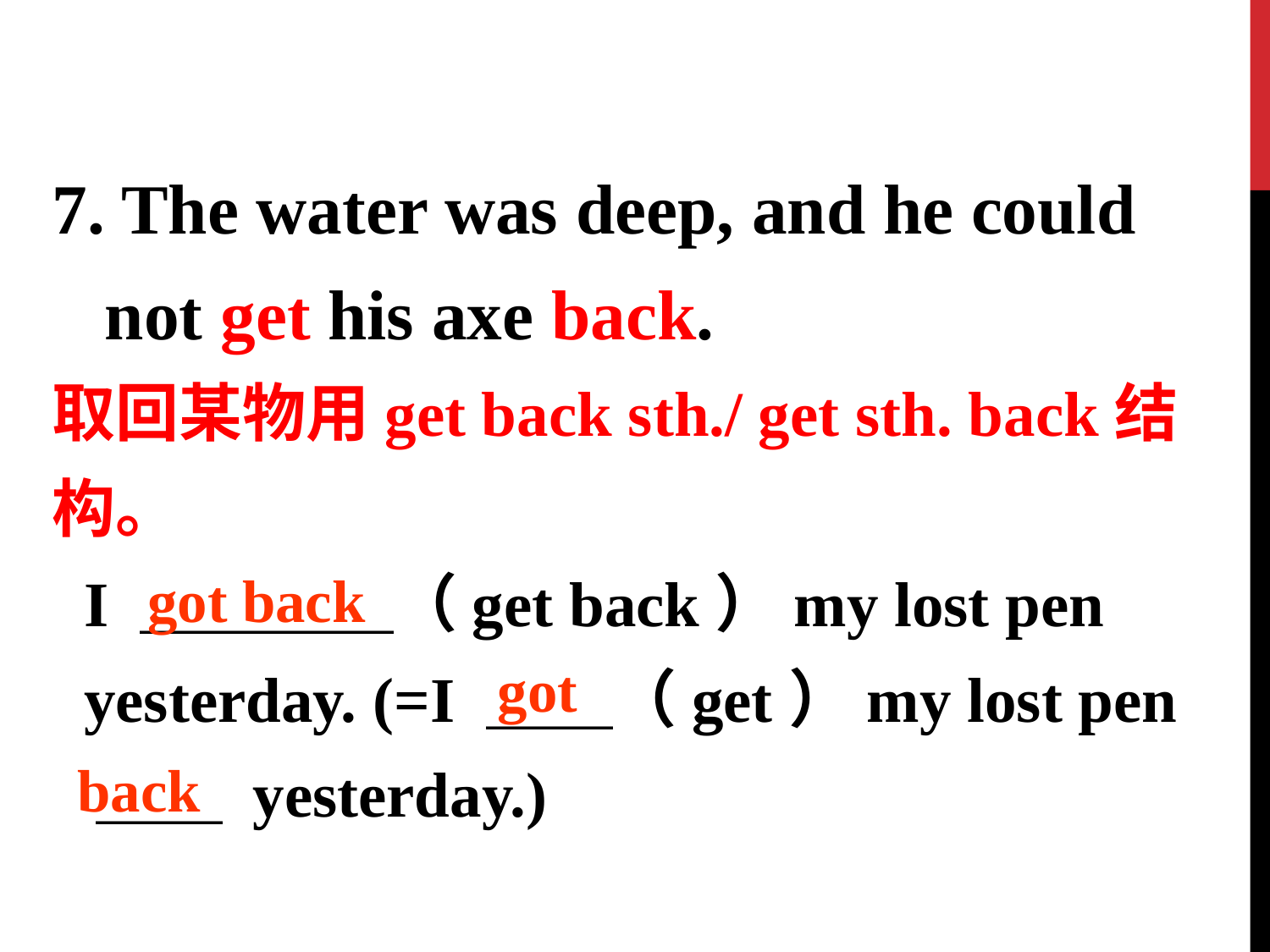

7. The water was deep, and he could
   not get his axe back.
取回某物用get back sth./ get sth. back结构。
  I ＿＿＿＿（get back）my lost pen
  yesterday. (=I ＿＿（get）my lost pen
  ＿＿ yesterday.)

got back
got
back